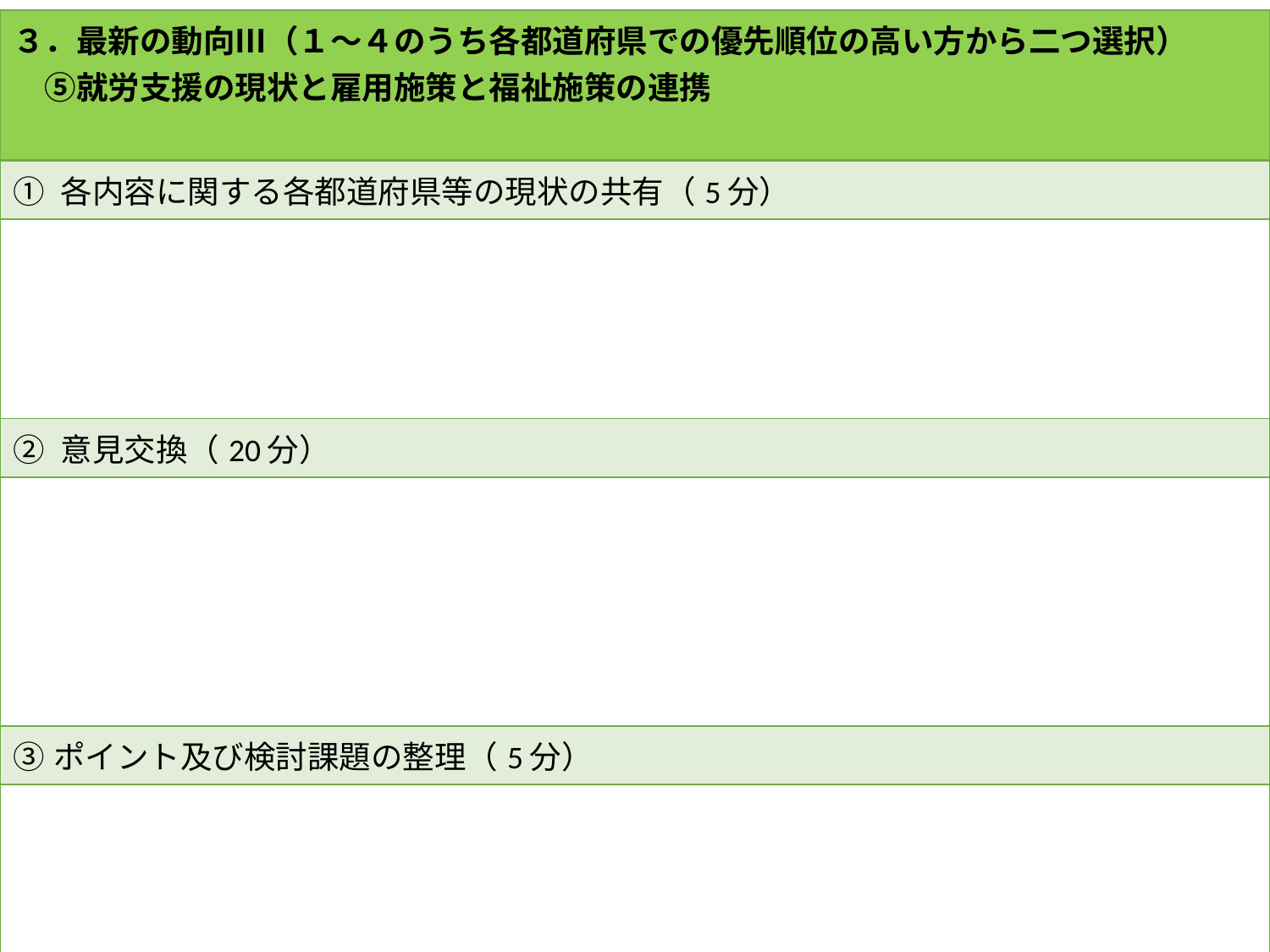

| ３．最新の動向Ⅲ（１～４のうち各都道府県での優先順位の高い方から二つ選択） 　⑤就労支援の現状と雇用施策と福祉施策の連携 |
| --- |
| ① 各内容に関する各都道府県等の現状の共有（5分） |
|  |
| ② 意見交換（20分） |
|  |
| ③ポイント及び検討課題の整理（5分） |
|  |